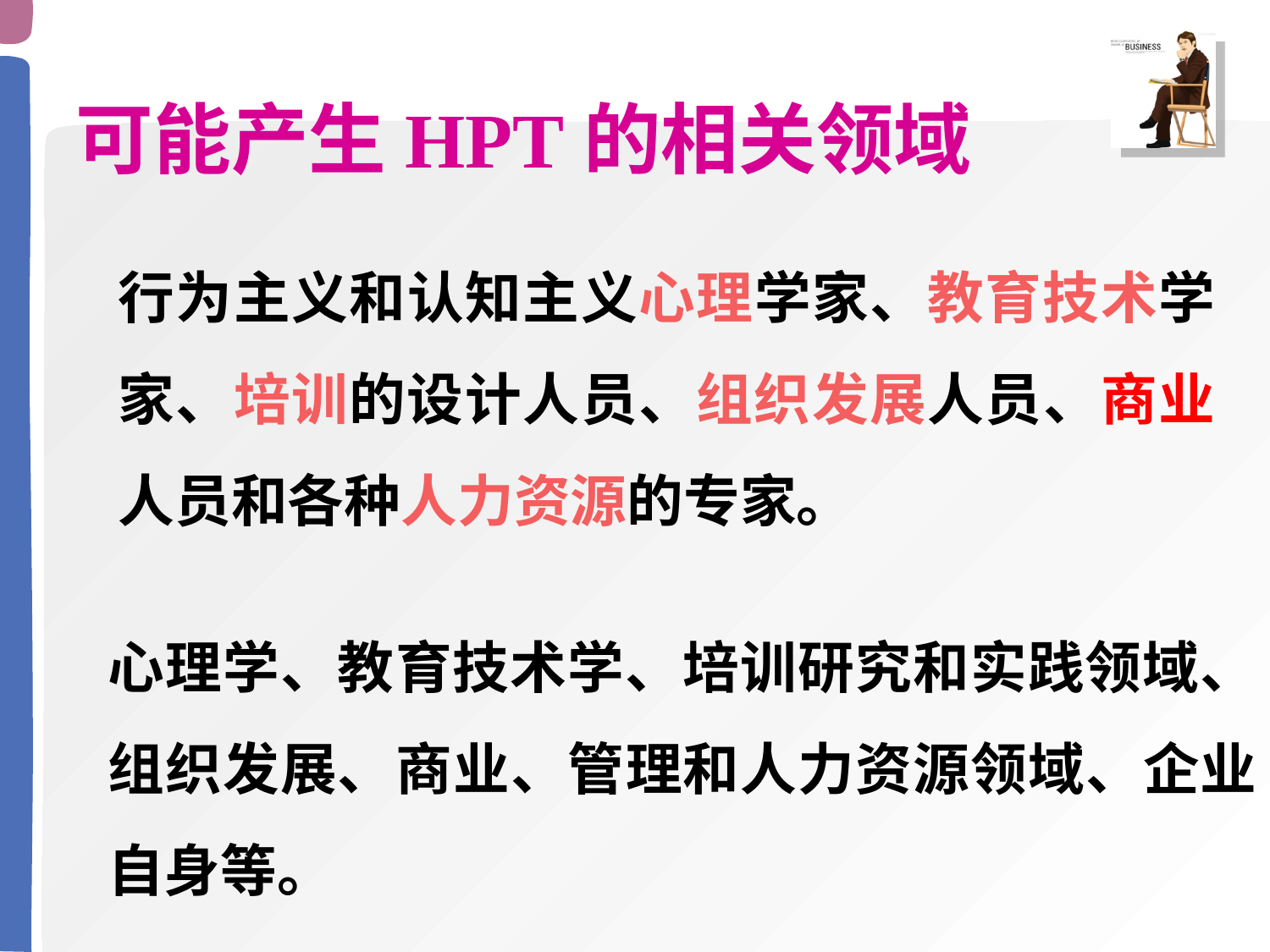

可能产生HPT的相关领域
行为主义和认知主义心理学家、教育技术学家、培训的设计人员、组织发展人员、商业人员和各种人力资源的专家。

心理学、教育技术学、培训研究和实践领域、组织发展、商业、管理和人力资源领域、企业自身等。